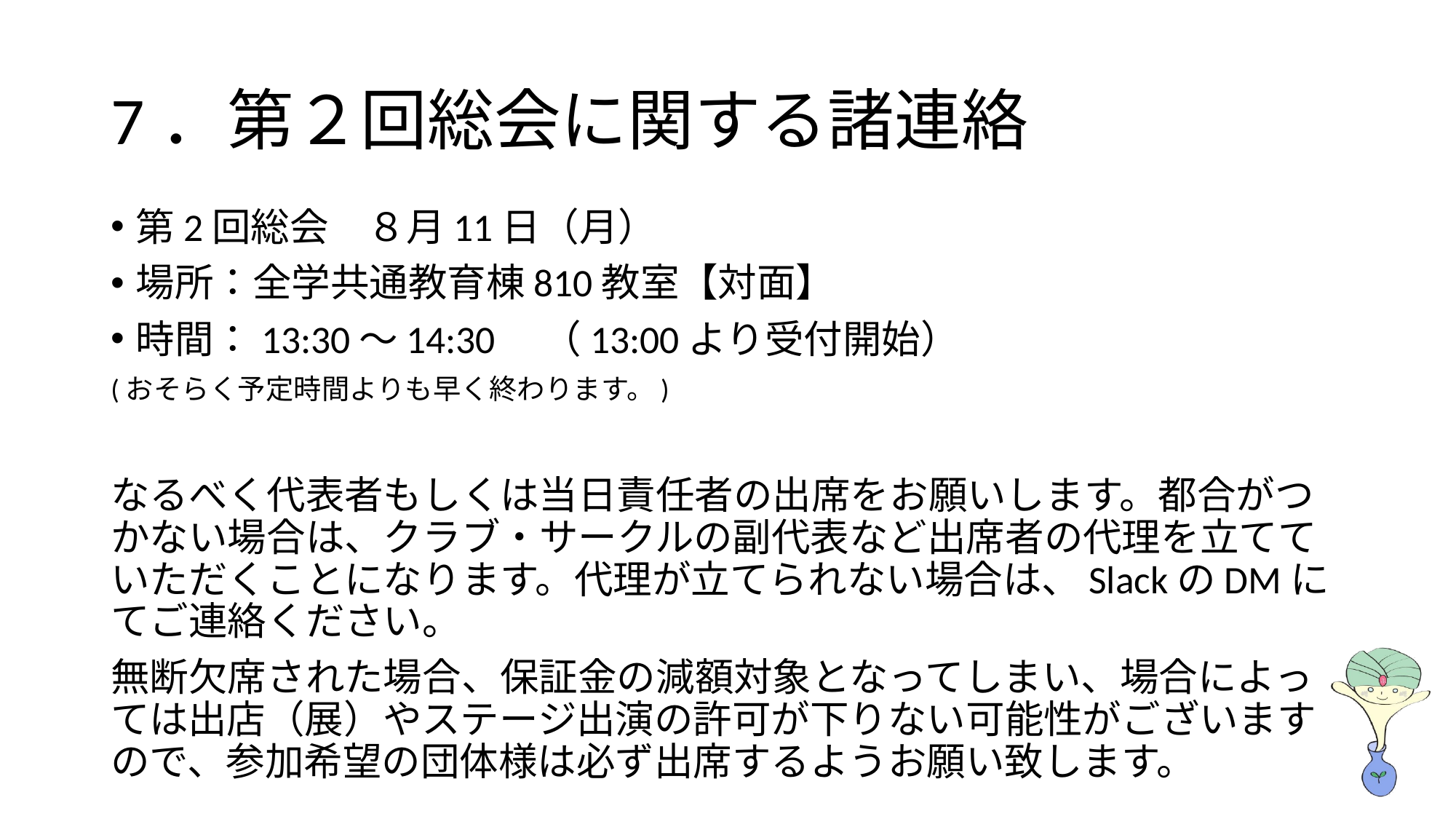

# 7．第２回総会に関する諸連絡
第2回総会　８月11日（月）
場所：全学共通教育棟810教室【対面】
時間：13:30～14:30　（13:00より受付開始）
(おそらく予定時間よりも早く終わります。)

なるべく代表者もしくは当日責任者の出席をお願いします。都合がつかない場合は、クラブ・サークルの副代表など出席者の代理を立てていただくことになります。代理が立てられない場合は、SlackのDMにてご連絡ください。
無断欠席された場合、保証金の減額対象となってしまい、場合によっては出店（展）やステージ出演の許可が下りない可能性がございますので、参加希望の団体様は必ず出席するようお願い致します。